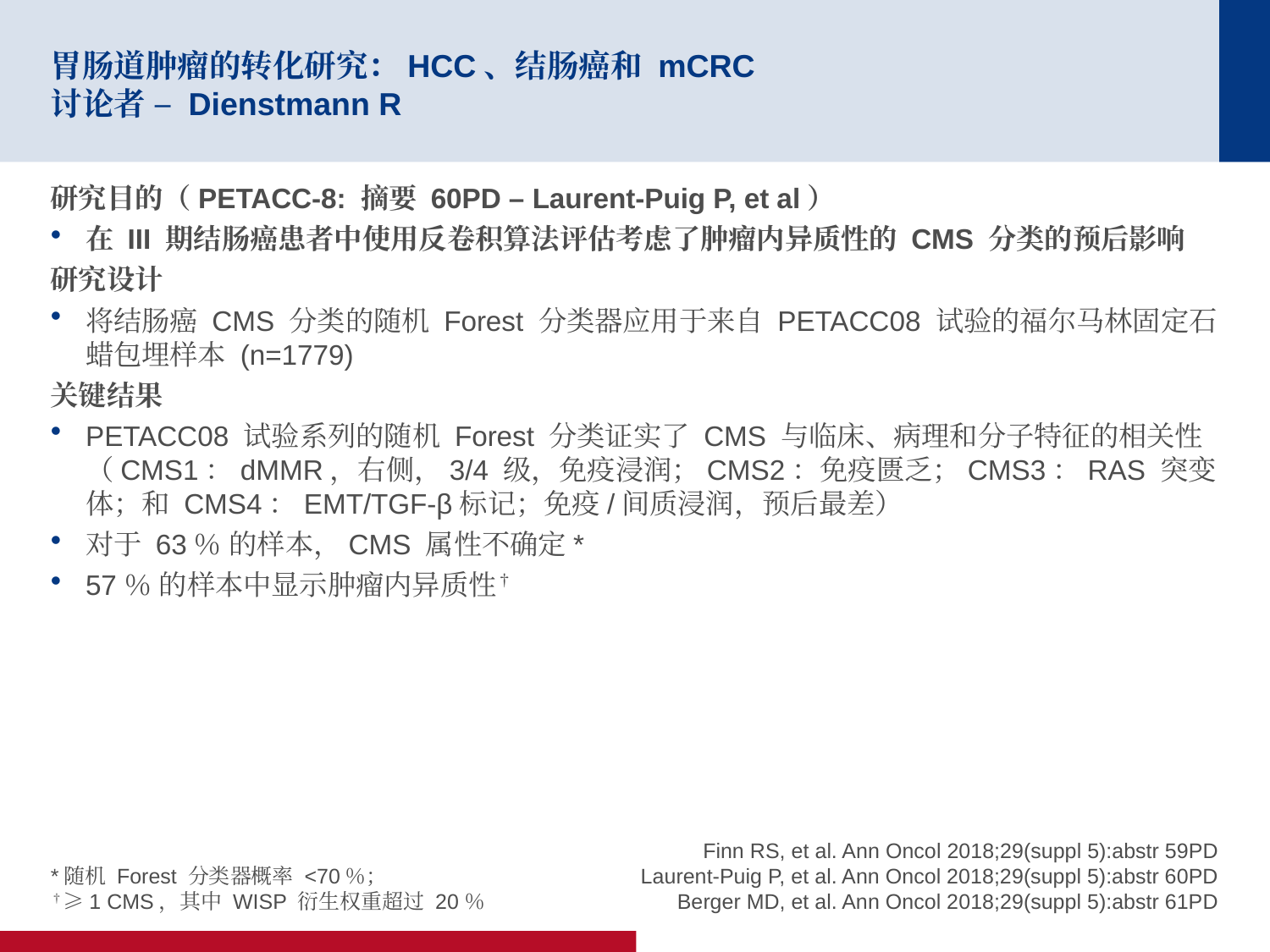

# 胃肠道肿瘤的转化研究：HCC、结肠癌和 mCRC 讨论者 – Dienstmann R
研究目的（PETACC-8: 摘要 60PD – Laurent-Puig P, et al）
在 III 期结肠癌患者中使用反卷积算法评估考虑了肿瘤内异质性的 CMS 分类的预后影响
研究设计
将结肠癌 CMS 分类的随机 Forest 分类器应用于来自 PETACC08 试验的福尔马林固定石蜡包埋样本 (n=1779)
关键结果
PETACC08 试验系列的随机 Forest 分类证实了 CMS 与临床、病理和分子特征的相关性（CMS1：dMMR，右侧，3/4 级，免疫浸润；CMS2：免疫匮乏；CMS3：RAS 突变体；和 CMS4：EMT/TGF-β标记；免疫/间质浸润，预后最差）
对于 63％ 的样本，CMS 属性不确定*
57％ 的样本中显示肿瘤内异质性†

*随机 Forest 分类器概率 <70％；
†≥1 CMS，其中 WISP 衍生权重超过 20％
Finn RS, et al. Ann Oncol 2018;29(suppl 5):abstr 59PD
Laurent-Puig P, et al. Ann Oncol 2018;29(suppl 5):abstr 60PD
Berger MD, et al. Ann Oncol 2018;29(suppl 5):abstr 61PD